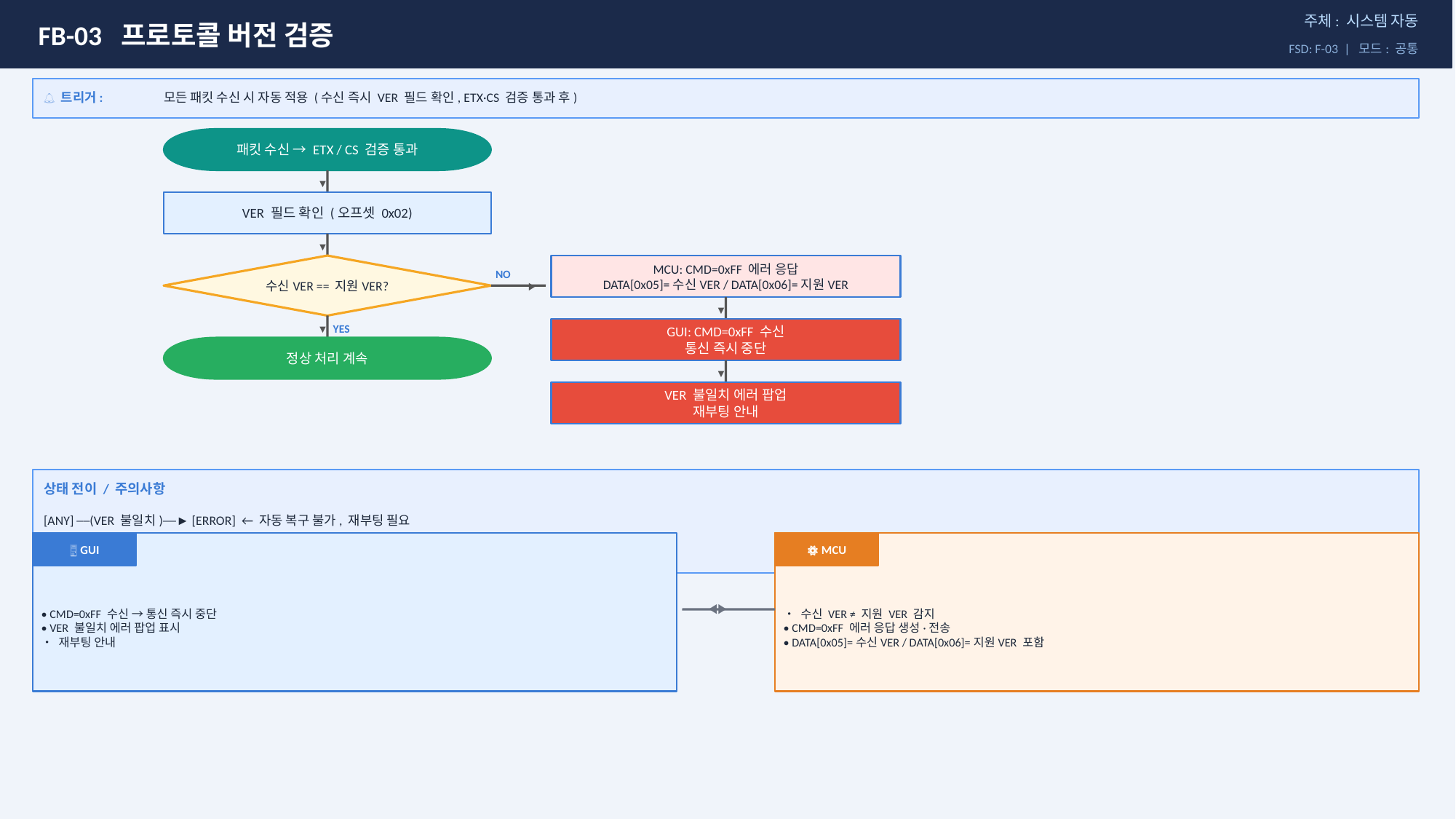

FB-03  프로토콜 버전 검증
주체: 시스템 자동
FSD: F-03  |  모드: 공통

🔔 트리거:
모든 패킷 수신 시 자동 적용 (수신 즉시 VER 필드 확인, ETX·CS 검증 통과 후)

패킷 수신 → ETX / CS 검증 통과

▼

VER 필드 확인 (오프셋 0x02)

▼

수신VER == 지원VER?

MCU: CMD=0xFF 에러 응답
DATA[0x05]=수신VER / DATA[0x06]=지원VER
NO
▶

▼

YES

GUI: CMD=0xFF 수신
통신 즉시 중단
▼

정상 처리 계속

▼

VER 불일치 에러 팝업
재부팅 안내

상태 전이 / 주의사항
[ANY] ──(VER 불일치)──► [ERROR]  ← 자동 복구 불가, 재부팅 필요

🖥 GUI
VER 검증은 반드시 CS 검증 이후 수행. VER 필드는 CS 계산 범위에 포함됨 (오프셋 0x02)

⚙ MCU
• CMD=0xFF 수신 → 통신 즉시 중단
• VER 불일치 에러 팝업 표시
• 재부팅 안내
• 수신 VER ≠ 지원 VER 감지
• CMD=0xFF 에러 응답 생성·전송
• DATA[0x05]=수신VER / DATA[0x06]=지원VER 포함
◀▶